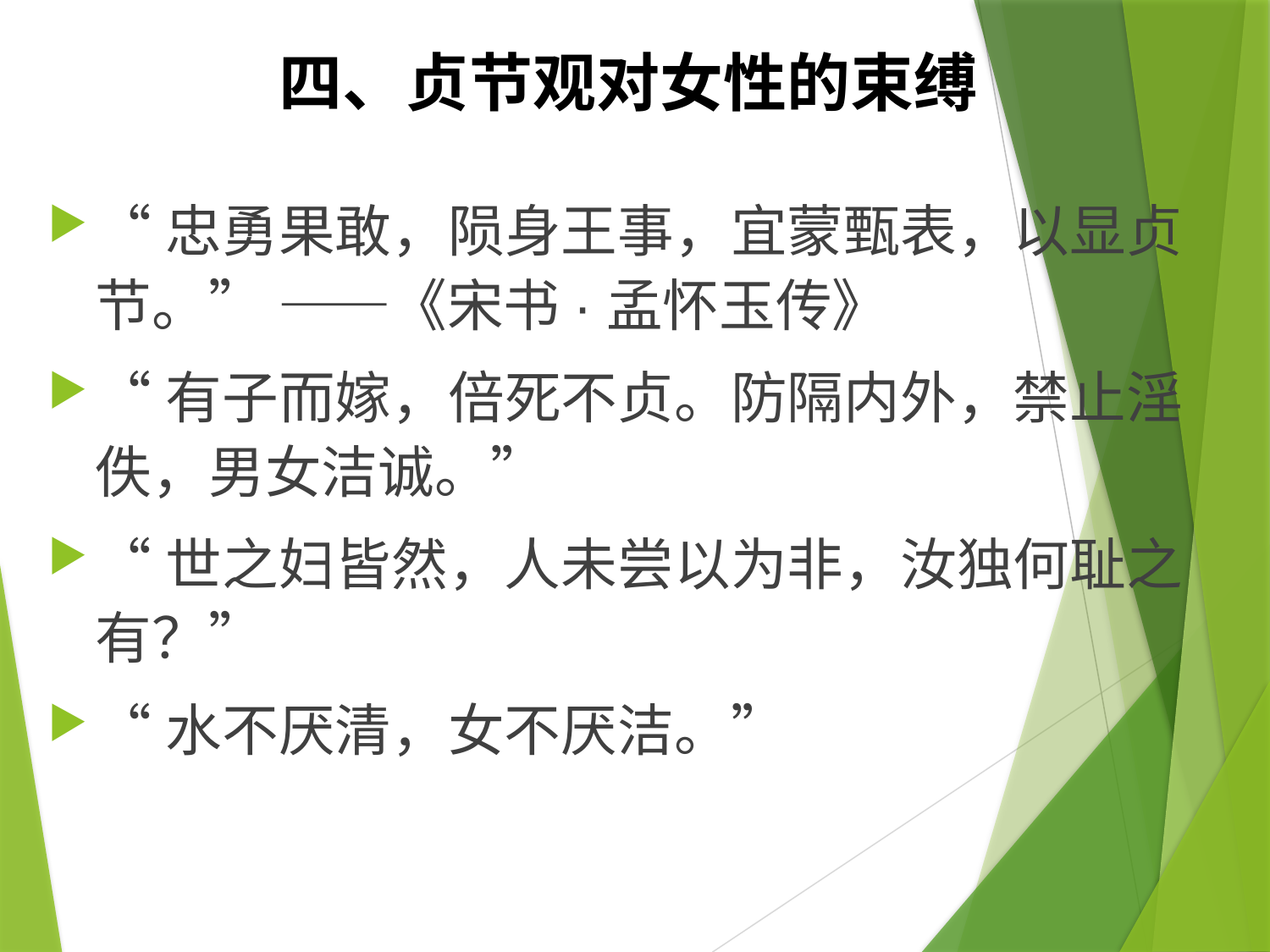

# 四、贞节观对女性的束缚
“忠勇果敢，陨身王事，宜蒙甄表，以显贞节。” ——《宋书·孟怀玉传》
“有子而嫁，倍死不贞。防隔内外，禁止淫佚，男女洁诚。”
“世之妇皆然，人未尝以为非，汝独何耻之有？”
“水不厌清，女不厌洁。”